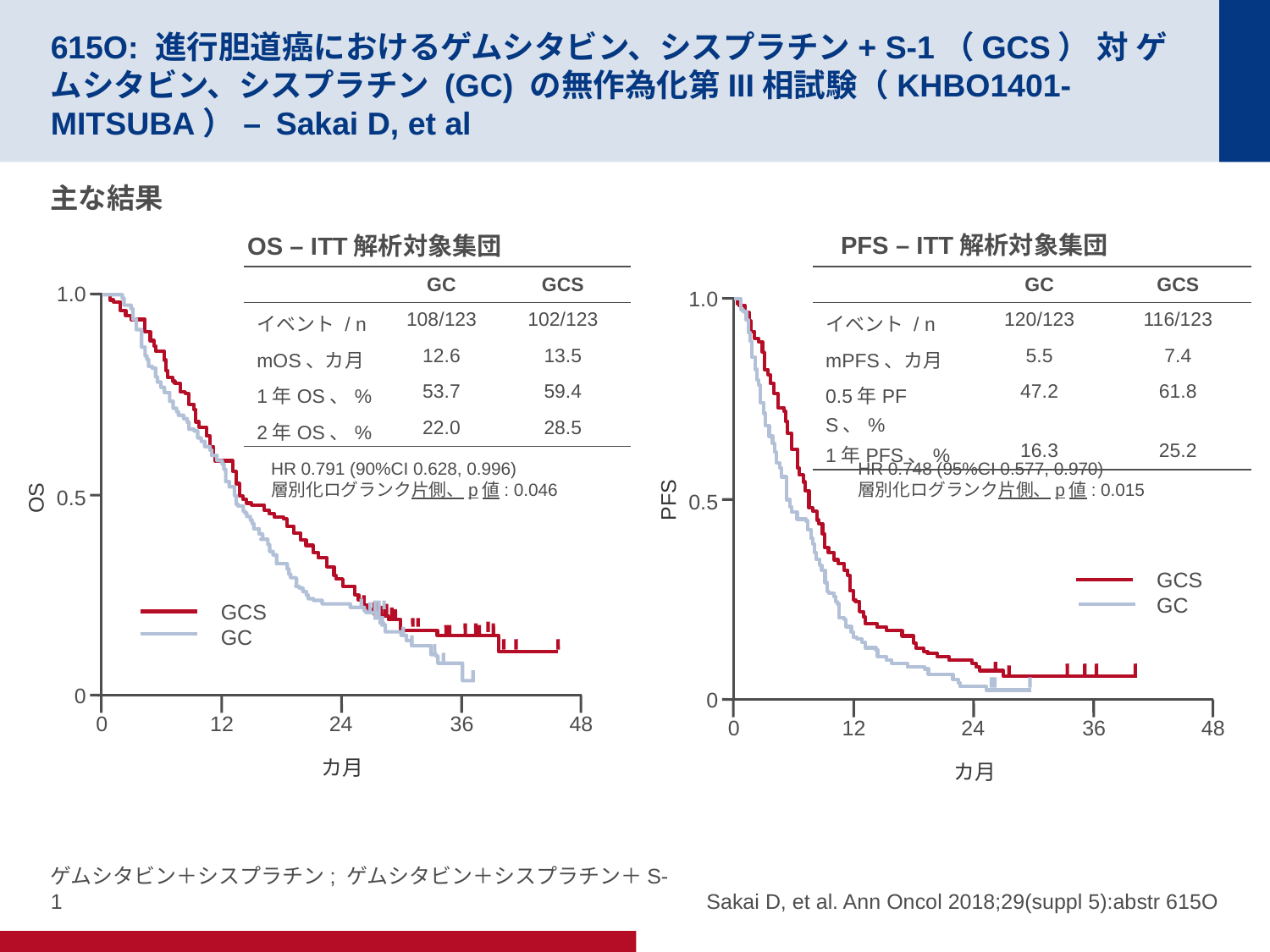

# 615O: 進行胆道癌におけるゲムシタビン、シスプラチン+ S-1（GCS） 対 ゲムシタビン、シスプラチン (GC) の無作為化第III相試験（KHBO1401-MITSUBA） – Sakai D, et al
主な結果
PFS – ITT解析対象集団
1.0

PFS
0.5
0
0
12
24
36
48
カ月

HR 0.748 (95%CI 0.577, 0.970)
層別化ログランク片側、p値: 0.015
GCS
GC
OS – ITT解析対象集団
|  | GC | GCS |
| --- | --- | --- |
| イベント / n | 108/123 | 102/123 |
| mOS、カ月 | 12.6 | 13.5 |
| 1年OS、% | 53.7 | 59.4 |
| 2年OS、% | 22.0 | 28.5 |
|  | GC | GCS |
| --- | --- | --- |
| イベント / n | 120/123 | 116/123 |
| mPFS、カ月 | 5.5 | 7.4 |
| 0.5年PFS、% | 47.2 | 61.8 |
| 1年PFS、% | 16.3 | 25.2 |
1.0

OS
0.5
0
0
12
24
36
48
カ月

HR 0.791 (90%CI 0.628, 0.996)
層別化ログランク片側、p値: 0.046
GCS
GC
ゲムシタビン＋シスプラチン; ゲムシタビン＋シスプラチン＋S-1
Sakai D, et al. Ann Oncol 2018;29(suppl 5):abstr 615O